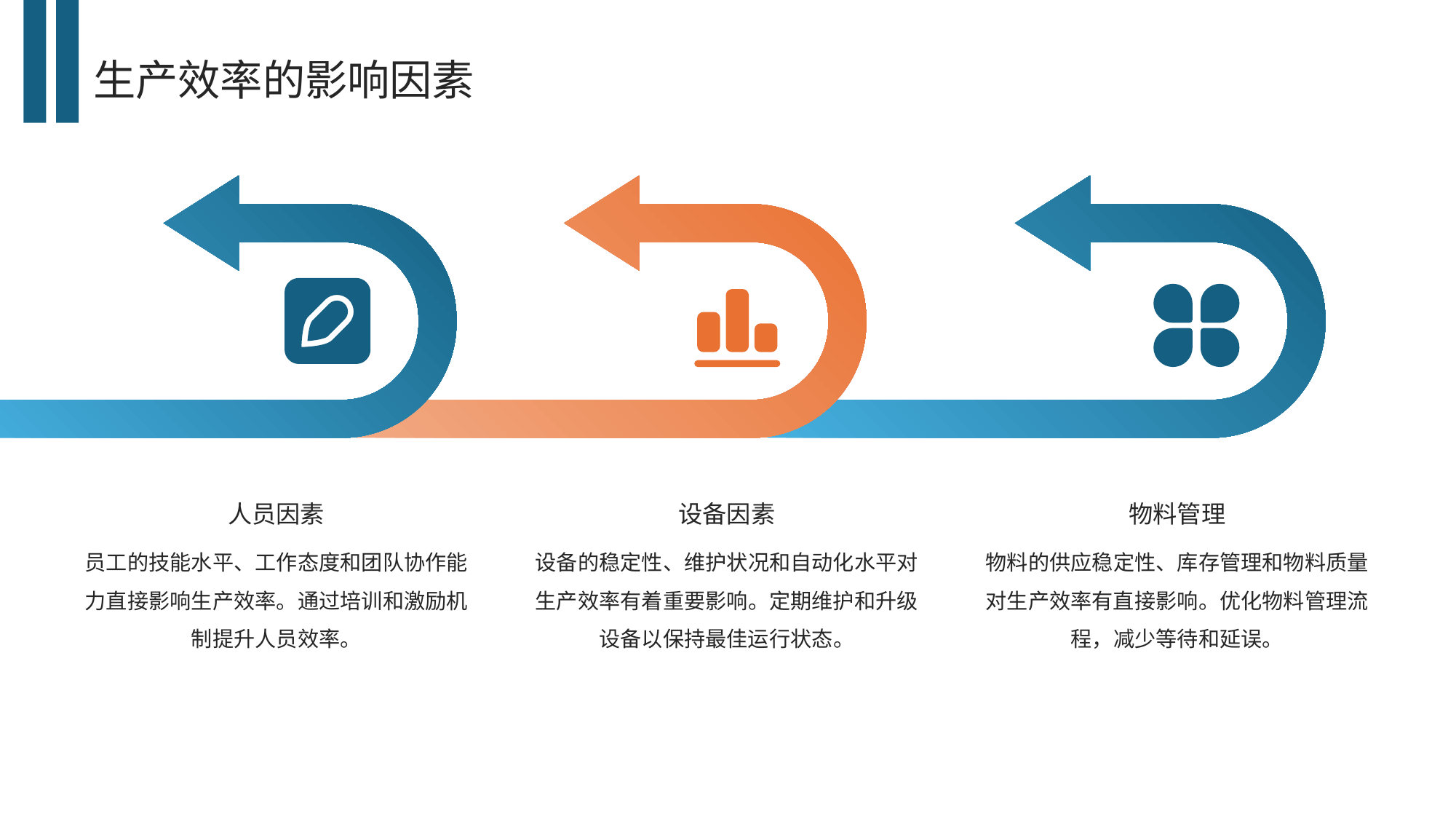

生产效率的影响因素

人员因素
设备因素
物料管理
员工的技能水平、工作态度和团队协作能力直接影响生产效率。通过培训和激励机制提升人员效率。
设备的稳定性、维护状况和自动化水平对生产效率有着重要影响。定期维护和升级设备以保持最佳运行状态。
物料的供应稳定性、库存管理和物料质量对生产效率有直接影响。优化物料管理流程，减少等待和延误。